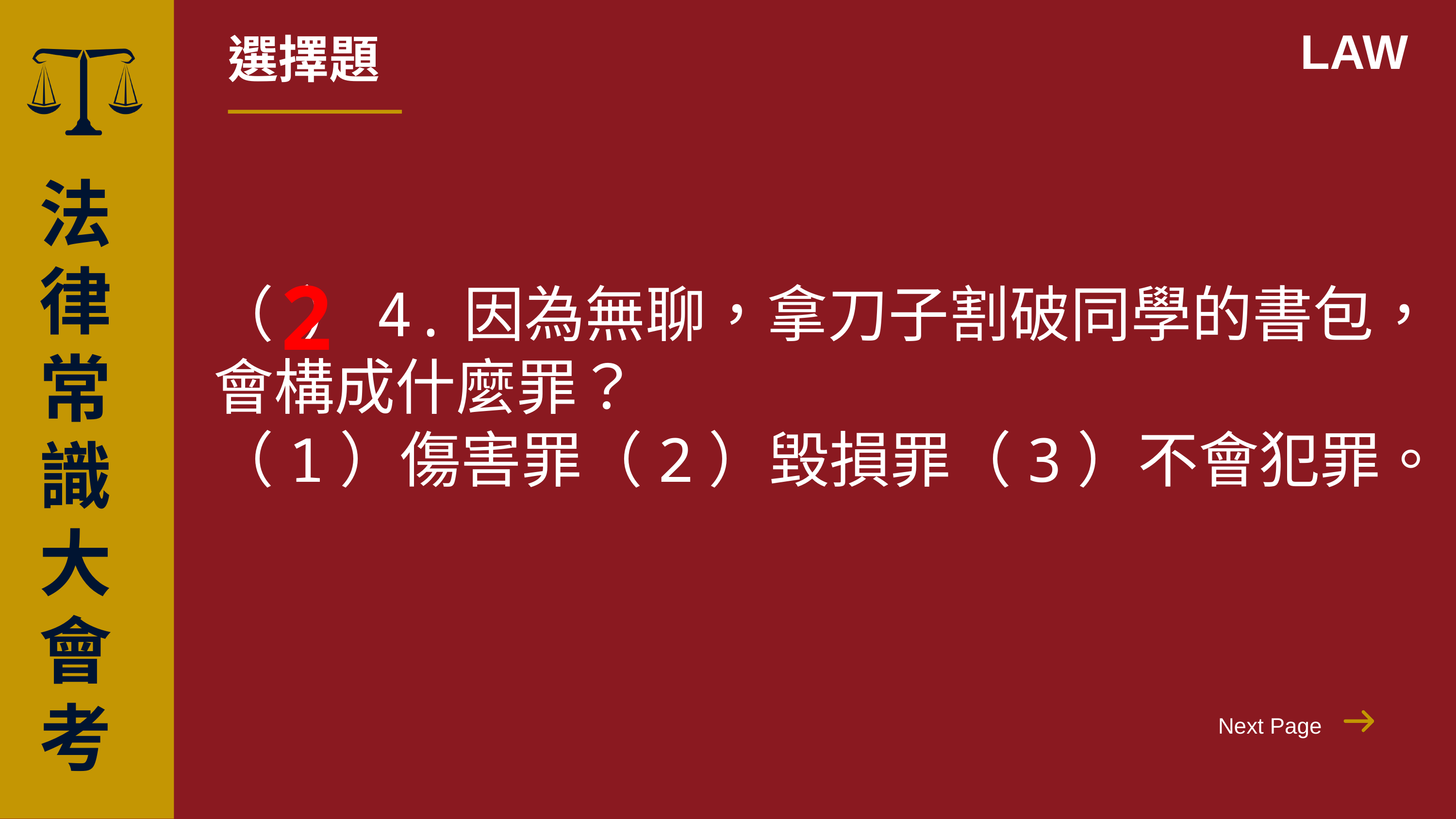

選擇題

LAW

法律常識
大會考

（  ）4.因為無聊，拿刀子割破同學的書包，會構成什麼罪？
（1）傷害罪（2）毀損罪（3）不會犯罪。
2
Next Page